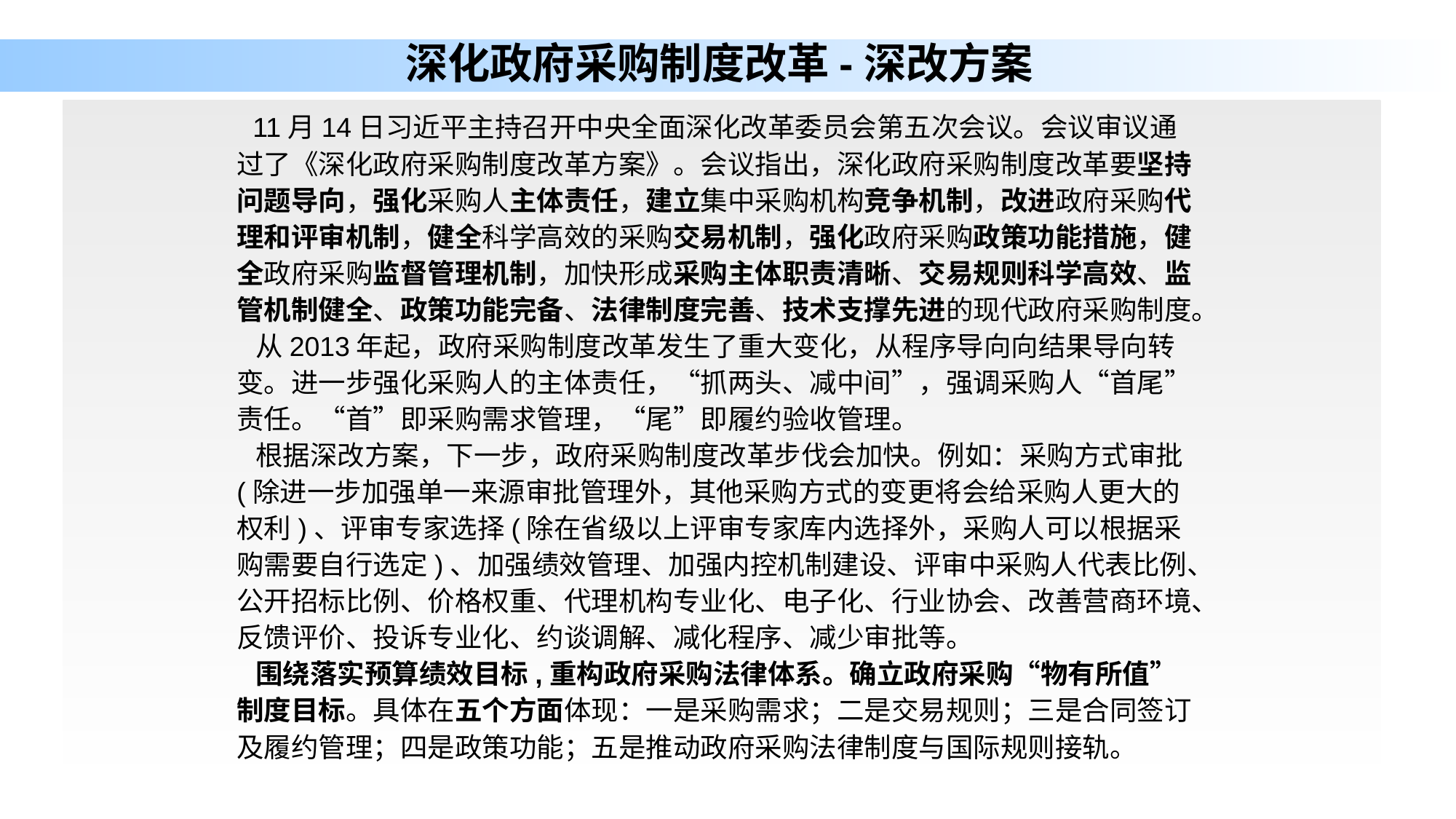

# 深化政府采购制度改革-深改方案
  11月14日习近平主持召开中央全面深化改革委员会第五次会议。会议审议通过了《深化政府采购制度改革方案》。会议指出，深化政府采购制度改革要坚持问题导向，强化采购人主体责任，建立集中采购机构竞争机制，改进政府采购代理和评审机制，健全科学高效的采购交易机制，强化政府采购政策功能措施，健全政府采购监督管理机制，加快形成采购主体职责清晰、交易规则科学高效、监管机制健全、政策功能完备、法律制度完善、技术支撑先进的现代政府采购制度。
  从2013年起，政府采购制度改革发生了重大变化，从程序导向向结果导向转变。进一步强化采购人的主体责任，“抓两头、减中间”，强调采购人“首尾”责任。“首”即采购需求管理，“尾”即履约验收管理。
  根据深改方案，下一步，政府采购制度改革步伐会加快。例如：采购方式审批(除进一步加强单一来源审批管理外，其他采购方式的变更将会给采购人更大的权利)、评审专家选择(除在省级以上评审专家库内选择外，采购人可以根据采购需要自行选定)、加强绩效管理、加强内控机制建设、评审中采购人代表比例、公开招标比例、价格权重、代理机构专业化、电子化、行业协会、改善营商环境、反馈评价、投诉专业化、约谈调解、减化程序、减少审批等。
  围绕落实预算绩效目标,重构政府采购法律体系。确立政府采购“物有所值”制度目标。具体在五个方面体现：一是采购需求；二是交易规则；三是合同签订及履约管理；四是政策功能；五是推动政府采购法律制度与国际规则接轨。